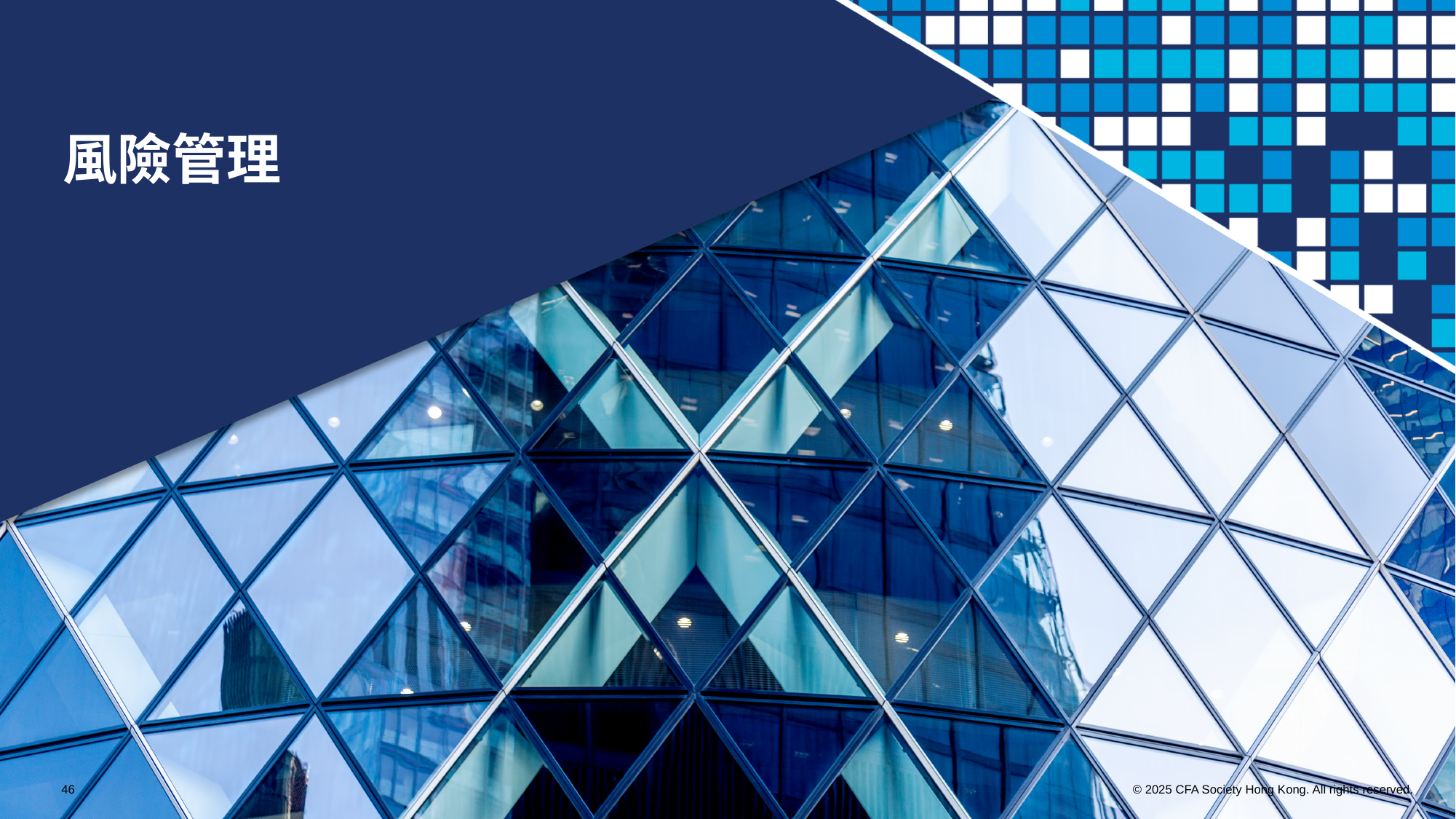

風險管理
46
© 2025 CFA Society Hong Kong. All rights reserved.